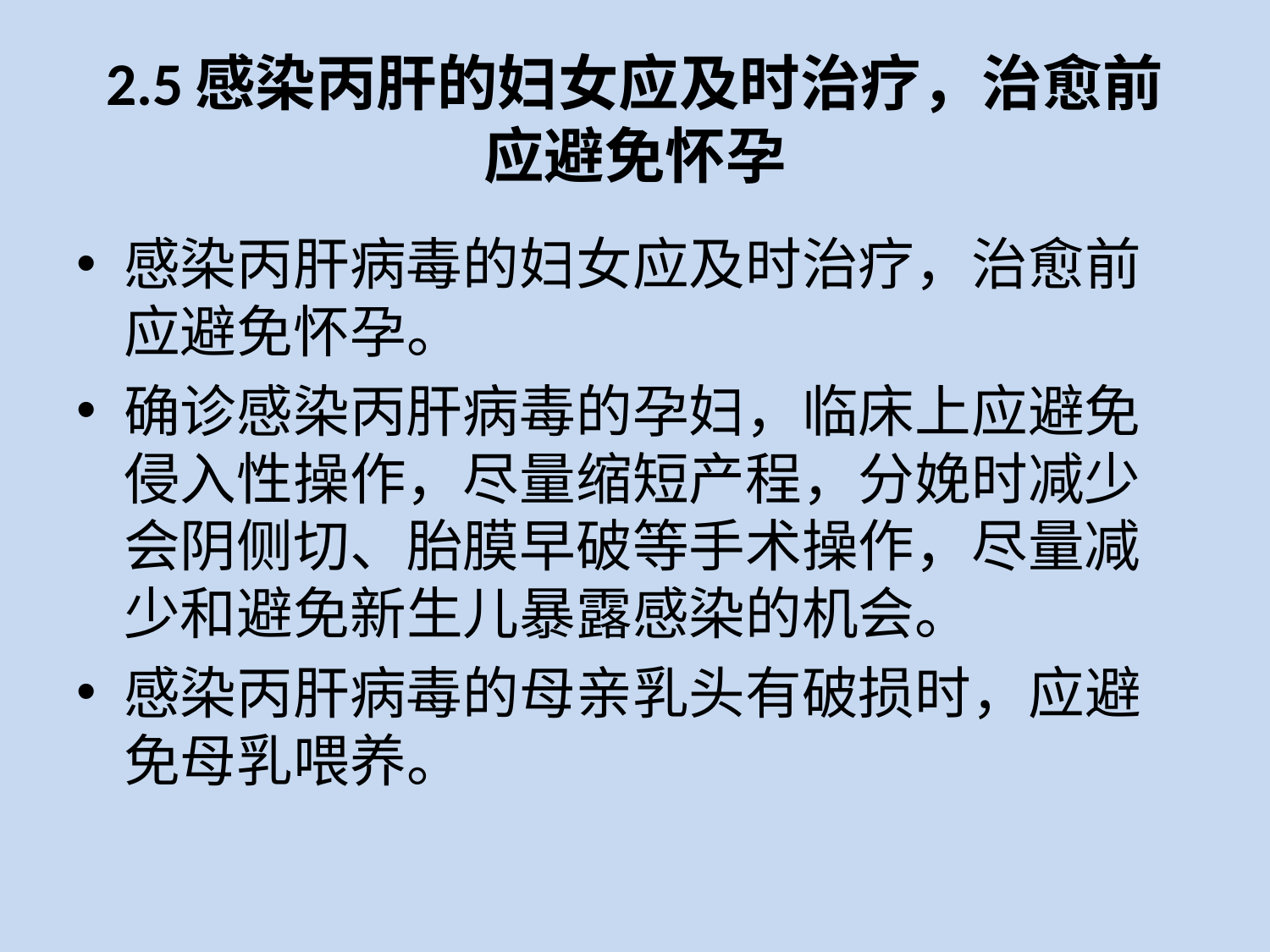

# 2.5感染丙肝的妇女应及时治疗，治愈前应避免怀孕
感染丙肝病毒的妇女应及时治疗，治愈前应避免怀孕。
确诊感染丙肝病毒的孕妇，临床上应避免侵入性操作，尽量缩短产程，分娩时减少会阴侧切、胎膜早破等手术操作，尽量减少和避免新生儿暴露感染的机会。
感染丙肝病毒的母亲乳头有破损时，应避免母乳喂养。